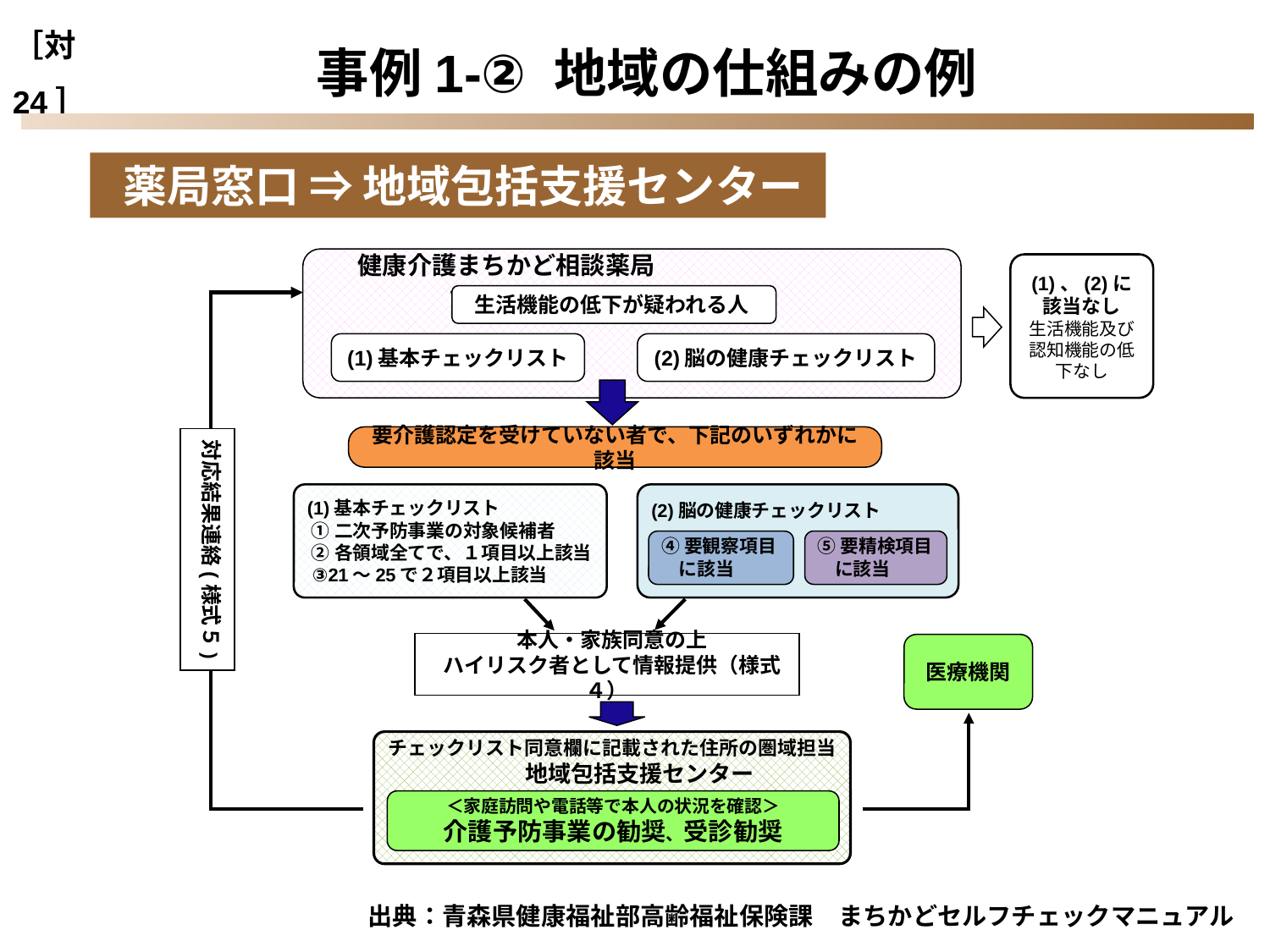

［対24］
事例1‐② 地域の仕組みの例

 薬局窓口 ⇒ 地域包括支援センター
　　   健康介護まちかど相談薬局

                           +
(1)、(2)に
該当なし
生活機能及び認知機能の低下なし
生活機能の低下が疑われる人

(1)基本チェックリスト
(2)脳の健康チェックリスト

要介護認定を受けていない者で、下記のいずれかに該当
対応結果連絡(様式５)
(1)基本チェックリスト
 ①二次予防事業の対象候補者
 ②各領域全てで、１項目以上該当
 ③21～25で２項目以上該当
(2)脳の健康チェックリスト
⑤要精検項目
   に該当
④要観察項目
   に該当
本人・家族同意の上
ハイリスク者として情報提供（様式４）
医療機関

チェックリスト同意欄に記載された住所の圏域担当
地域包括支援センター

＜家庭訪問や電話等で本人の状況を確認＞
介護予防事業の勧奨、受診勧奨

出典：青森県健康福祉部高齢福祉保険課　まちかどセルフチェックマニュアル